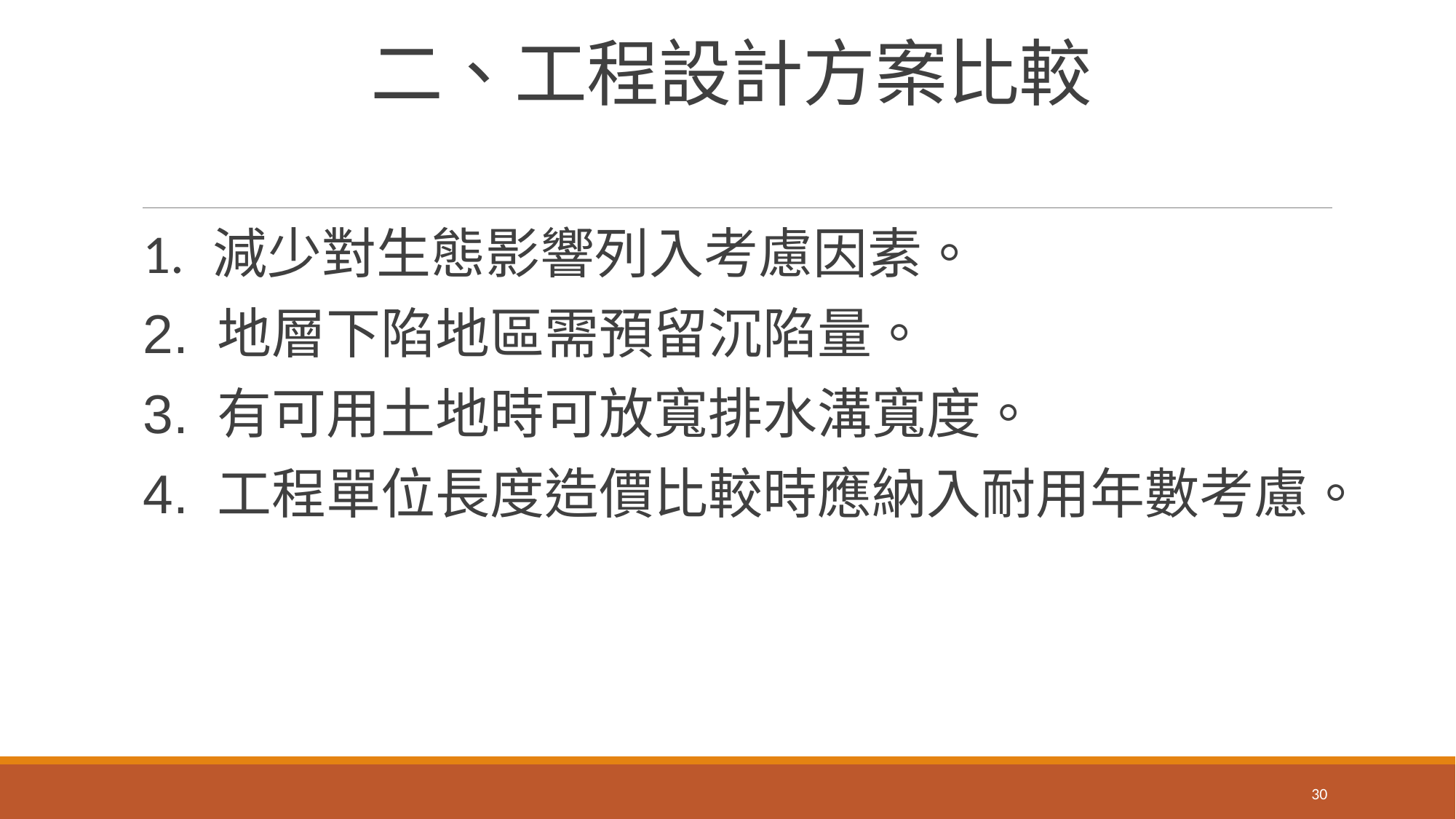

# 二、工程設計方案比較
1. 減少對生態影響列入考慮因素。
2. 地層下陷地區需預留沉陷量。
3. 有可用土地時可放寬排水溝寬度。
4. 工程單位長度造價比較時應納入耐用年數考慮。

30